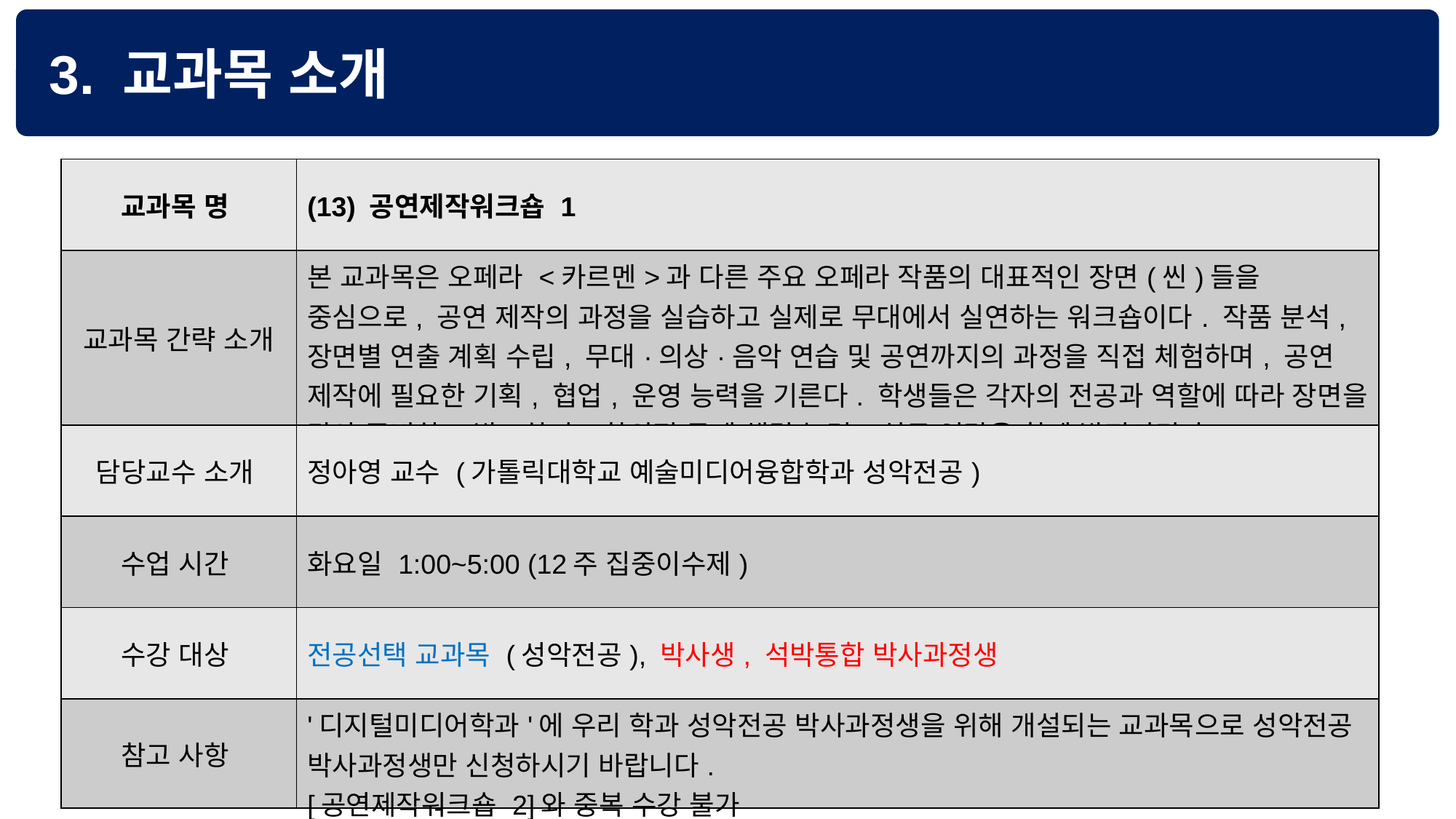

3. 교과목 소개
| 교과목 명 | (13) 공연제작워크숍 1 |
| --- | --- |
| 교과목 간략 소개 | 본 교과목은 오페라 <카르멘>과 다른 주요 오페라 작품의 대표적인 장면(씬)들을 중심으로, 공연 제작의 과정을 실습하고 실제로 무대에서 실연하는 워크숍이다. 작품 분석, 장면별 연출 계획 수립, 무대·의상·음악 연습 및 공연까지의 과정을 직접 체험하며, 공연 제작에 필요한 기획, 협업, 운영 능력을 기른다. 학생들은 각자의 전공과 역할에 따라 장면을 맡아 준비하고 발표하며, 창의적 문제 해결 능력, 실무 역량을 함께 발전시킨다. |
| 담당교수 소개 | 정아영 교수 (가톨릭대학교 예술미디어융합학과 성악전공) |
| 수업 시간 | 화요일 1:00~5:00 (12주 집중이수제) |
| 수강 대상 | 전공선택 교과목 (성악전공), 박사생, 석박통합 박사과정생 |
| 참고 사항 | '디지털미디어학과'에 우리 학과 성악전공 박사과정생을 위해 개설되는 교과목으로 성악전공 박사과정생만 신청하시기 바랍니다. [공연제작워크숍 2]와 중복 수강 불가 |